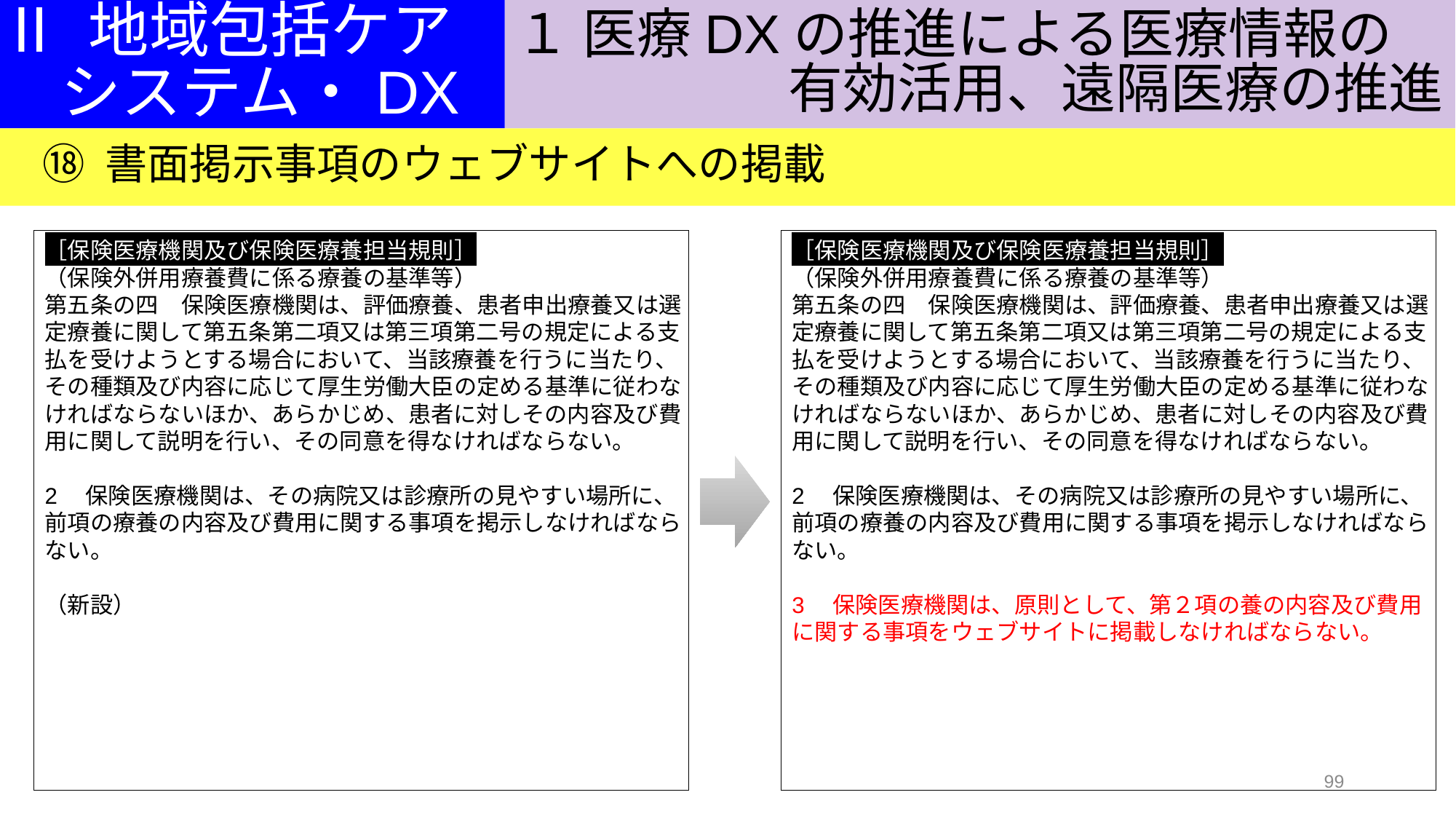

１ 医療DXの推進による医療情報の
　　　　　有効活用、遠隔医療の推進
Ⅱ 地域包括ケア
　システム・DX
⑱ 書面掲示事項のウェブサイトへの掲載
［保険医療機関及び保険医療養担当規則］
（保険外併用療養費に係る療養の基準等）
第五条の四　保険医療機関は、評価療養、患者申出療養又は選定療養に関して第五条第二項又は第三項第二号の規定による支払を受けようとする場合において、当該療養を行うに当たり、その種類及び内容に応じて厚生労働大臣の定める基準に従わなければならないほか、あらかじめ、患者に対しその内容及び費用に関して説明を行い、その同意を得なければならない。

2　保険医療機関は、その病院又は診療所の見やすい場所に、前項の療養の内容及び費用に関する事項を掲示しなければならない。

（新設）

［保険医療機関及び保険医療養担当規則］
（保険外併用療養費に係る療養の基準等）
第五条の四　保険医療機関は、評価療養、患者申出療養又は選定療養に関して第五条第二項又は第三項第二号の規定による支払を受けようとする場合において、当該療養を行うに当たり、その種類及び内容に応じて厚生労働大臣の定める基準に従わなければならないほか、あらかじめ、患者に対しその内容及び費用に関して説明を行い、その同意を得なければならない。

2　保険医療機関は、その病院又は診療所の見やすい場所に、前項の療養の内容及び費用に関する事項を掲示しなければならない。

3　保険医療機関は、原則として、第２項の養の内容及び費用に関する事項をウェブサイトに掲載しなければならない。

99